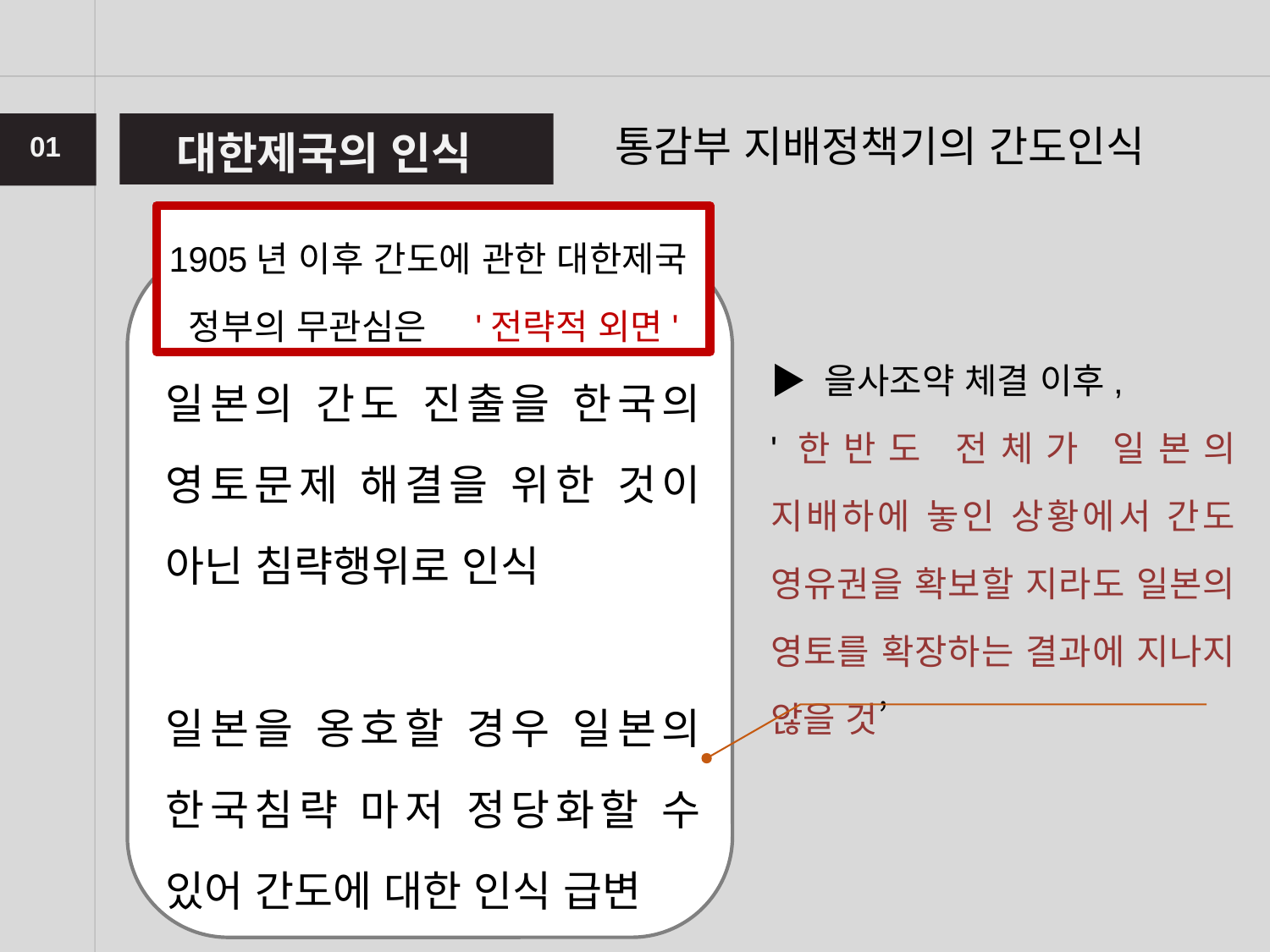

통감부 지배정책기의 간도인식

대한제국의 인식
01
02
1905년 이후 간도에 관한 대한제국    정부의 무관심은    '전략적 외면'

03
▶ 을사조약 체결 이후,
'한반도 전체가 일본의 지배하에 놓인 상황에서 간도 영유권을 확보할 지라도 일본의 영토를 확장하는 결과에 지나지 않을 것’
04
일본의 간도 진출을 한국의 영토문제 해결을 위한 것이 아닌 침략행위로 인식

일본을 옹호할 경우 일본의 한국침략 마저 정당화할 수 있어 간도에 대한 인식 급변
05
06
07